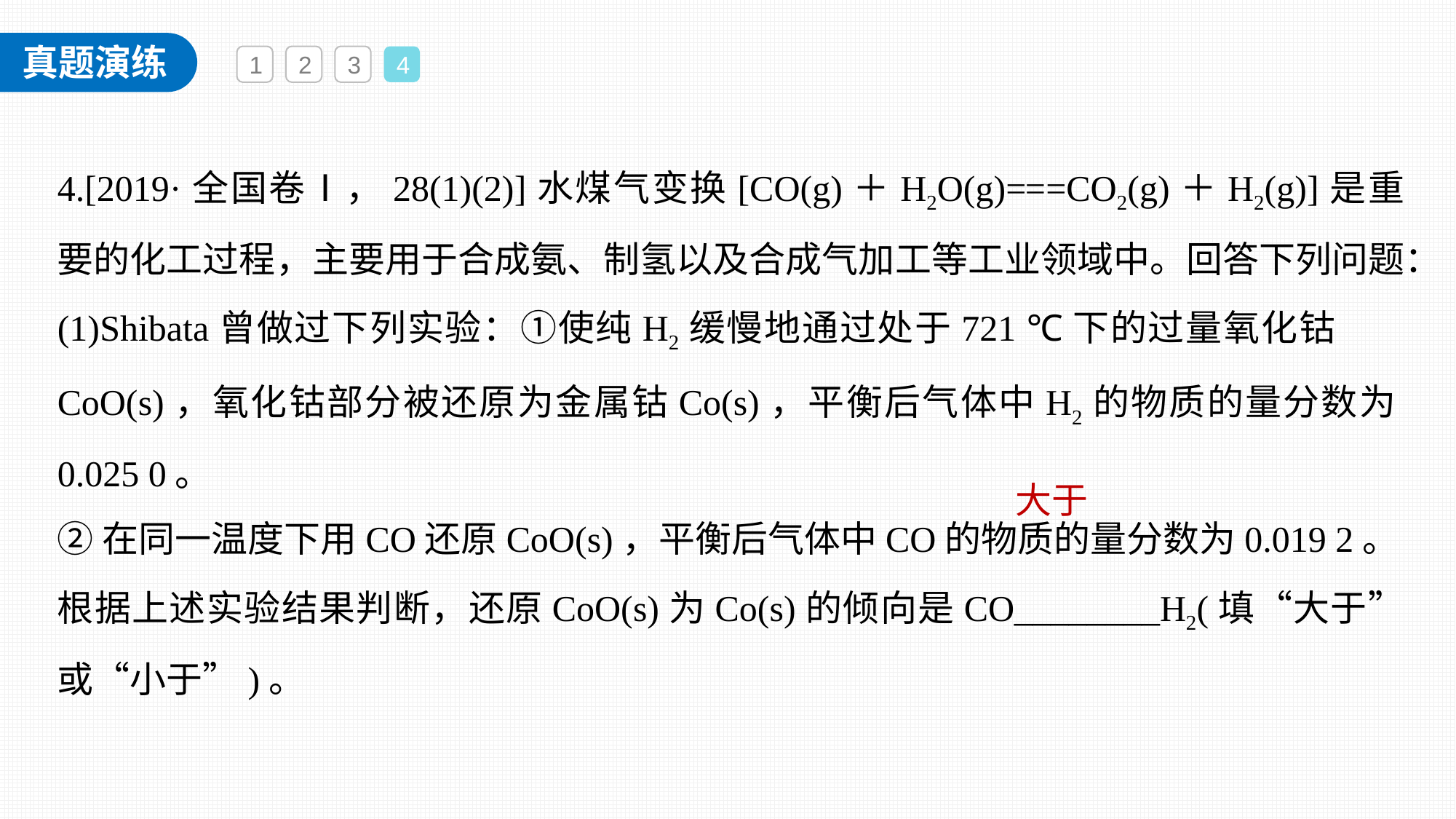

1
2
3
4
4.[2019·全国卷Ⅰ，28(1)(2)]水煤气变换[CO(g)＋H2O(g)===CO2(g)＋H2(g)]是重要的化工过程，主要用于合成氨、制氢以及合成气加工等工业领域中。回答下列问题：
(1)Shibata曾做过下列实验：①使纯H2缓慢地通过处于721 ℃下的过量氧化钴	CoO(s)，氧化钴部分被还原为金属钴Co(s)，平衡后气体中H2的物质的量分数为0.025 0。
②在同一温度下用CO还原CoO(s)，平衡后气体中CO的物质的量分数为0.019 2。
根据上述实验结果判断，还原CoO(s)为Co(s)的倾向是CO________H2(填“大于”或“小于”)。
大于